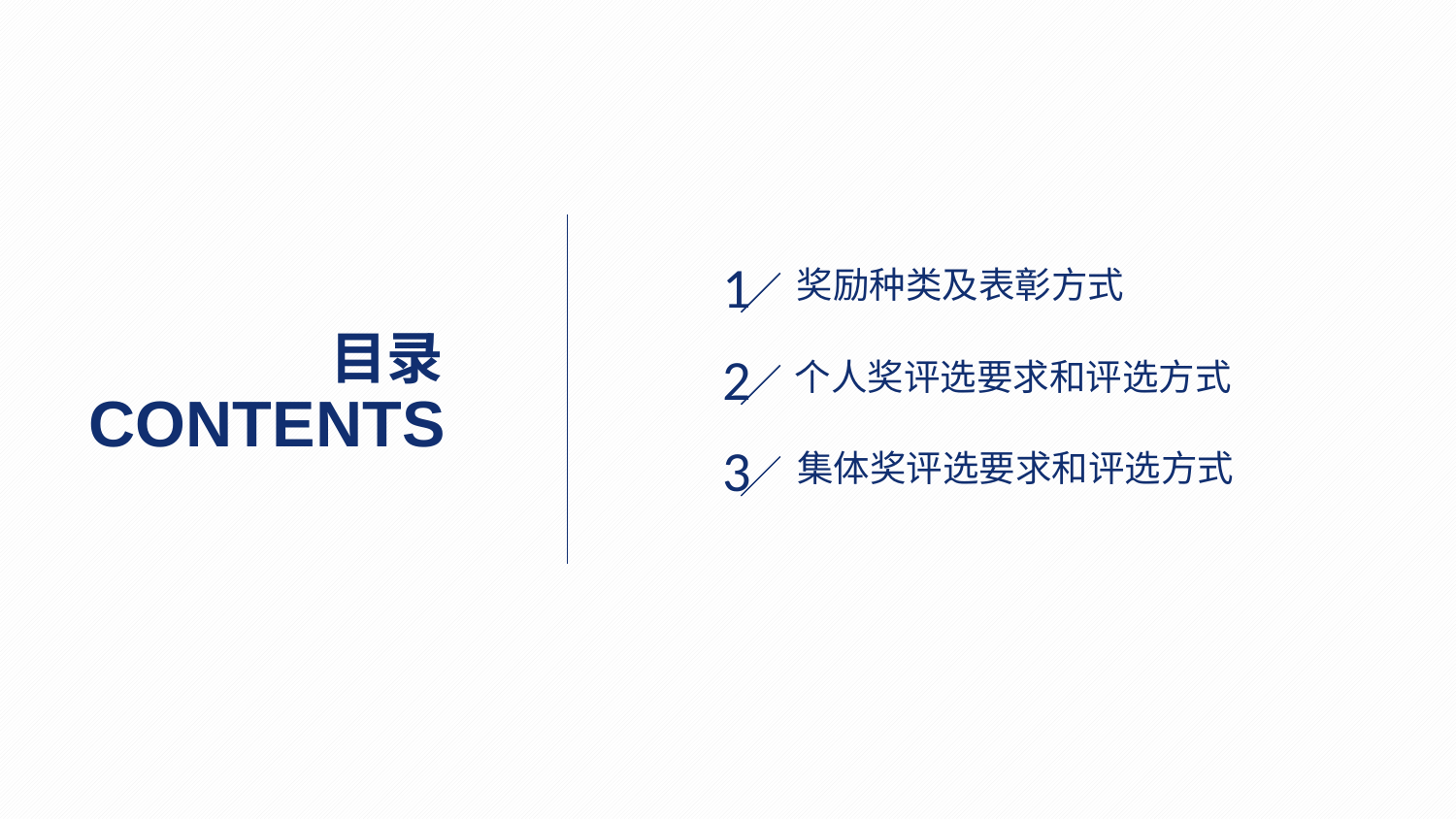

1
奖励种类及表彰方式
目录
2
个人奖评选要求和评选方式
CONTENTS
3
集体奖评选要求和评选方式